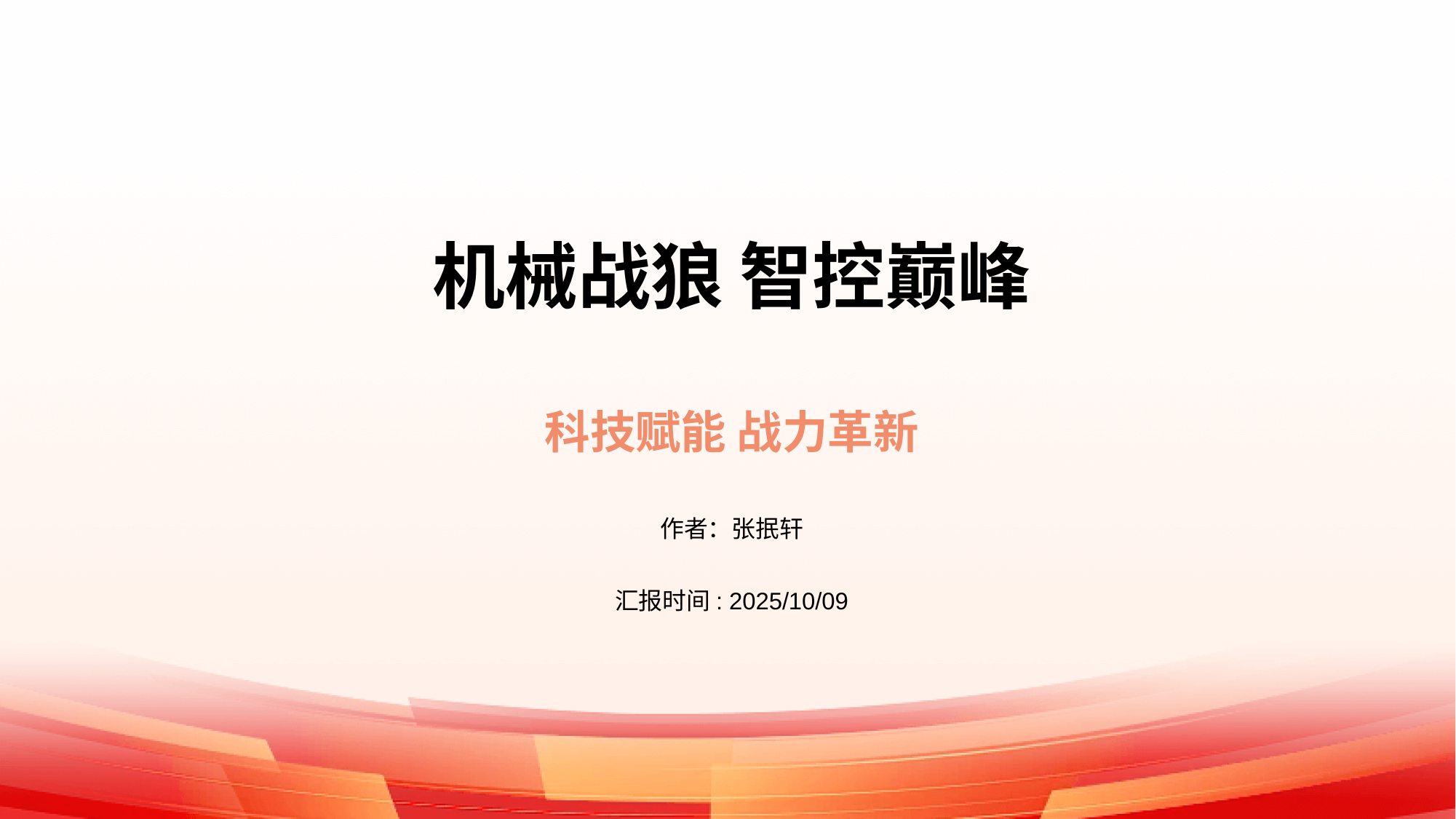

机械战狼 智控巅峰
科技赋能 战力革新

作者：张抿轩

汇报时间: 2025/10/09